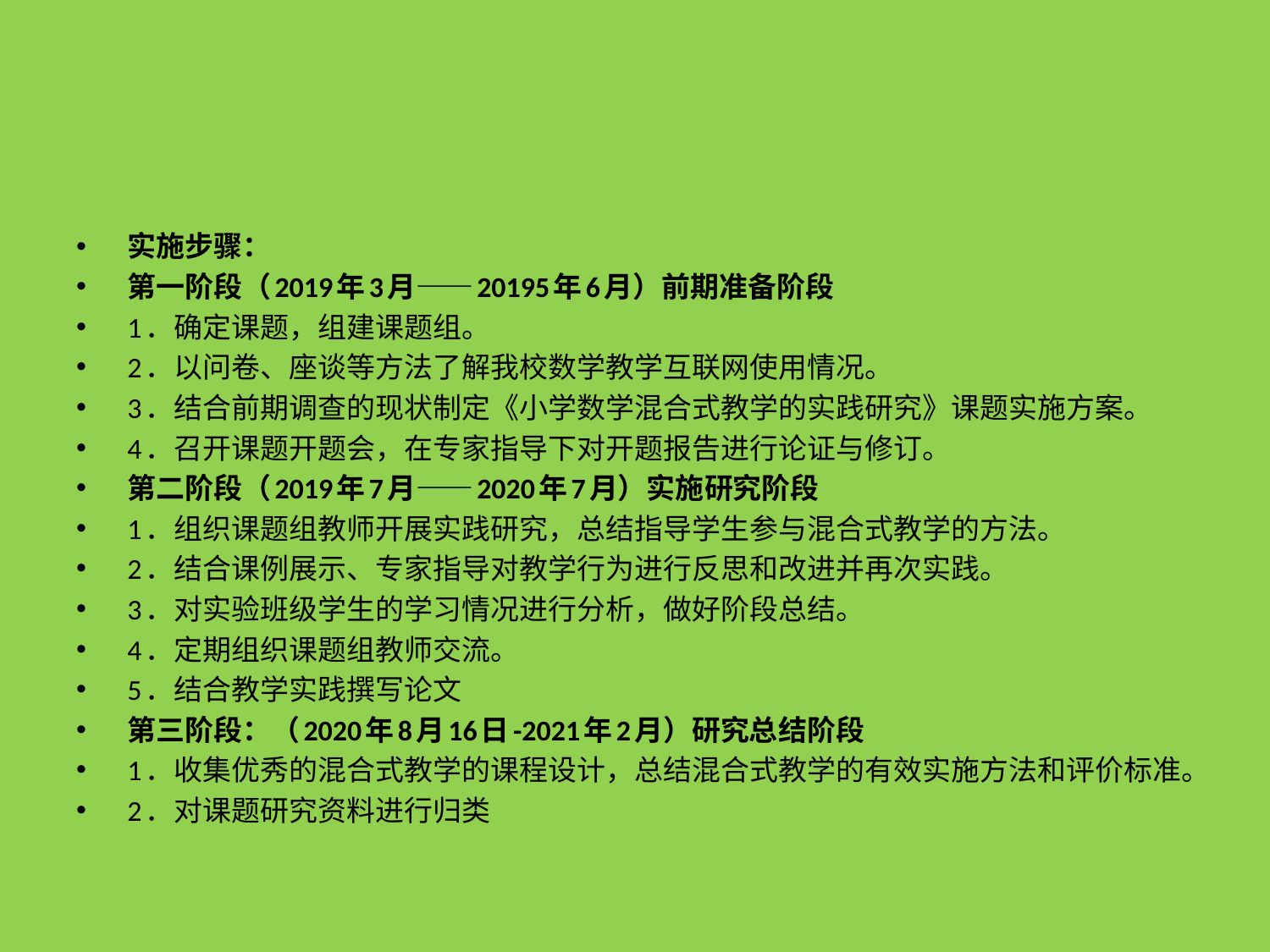

#
实施步骤：
第一阶段（2019年3月——20195年6月）前期准备阶段
1．确定课题，组建课题组。
2．以问卷、座谈等方法了解我校数学教学互联网使用情况。
3．结合前期调查的现状制定《小学数学混合式教学的实践研究》课题实施方案。
4．召开课题开题会，在专家指导下对开题报告进行论证与修订。
第二阶段（2019年7月——2020年7月）实施研究阶段
1．组织课题组教师开展实践研究，总结指导学生参与混合式教学的方法。
2．结合课例展示、专家指导对教学行为进行反思和改进并再次实践。
3．对实验班级学生的学习情况进行分析，做好阶段总结。
4．定期组织课题组教师交流。
5．结合教学实践撰写论文
第三阶段：（2020年8月16日-2021年2月）研究总结阶段
1．收集优秀的混合式教学的课程设计，总结混合式教学的有效实施方法和评价标准。
2．对课题研究资料进行归类